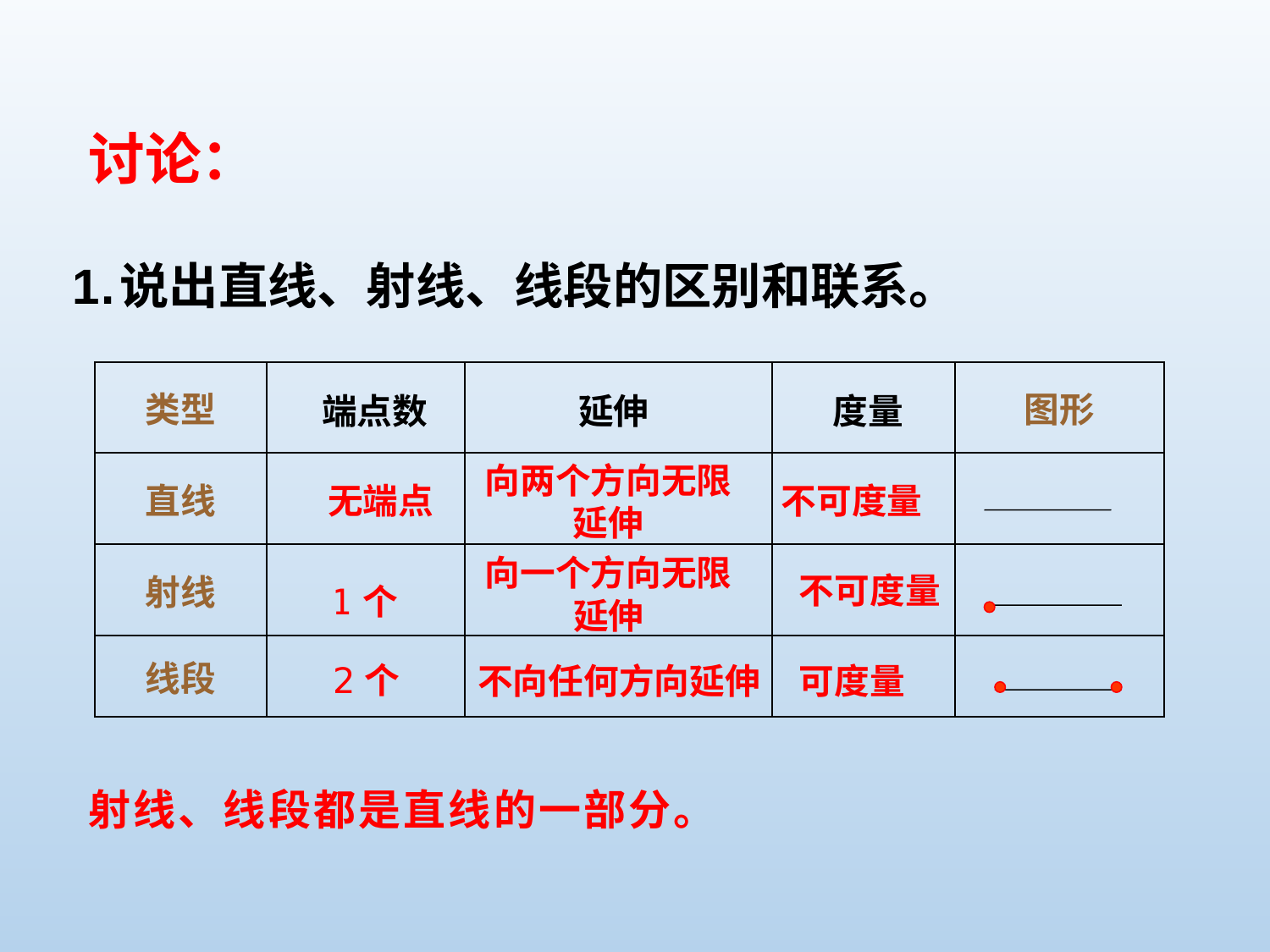

讨论：
说出直线、射线、线段的区别和联系。
| 类型 |  |  |  | 图形 |
| --- | --- | --- | --- | --- |
| 直线 |  |  |  |  |
| 射线 |  |  |  |  |
| 线段 |  |  |  |  |
端点数
延伸
度量
向两个方向无限延伸
无端点
不可度量

向一个方向无限延伸
不可度量
1个

2个
不向任何方向延伸
可度量

射线、线段都是直线的一部分。